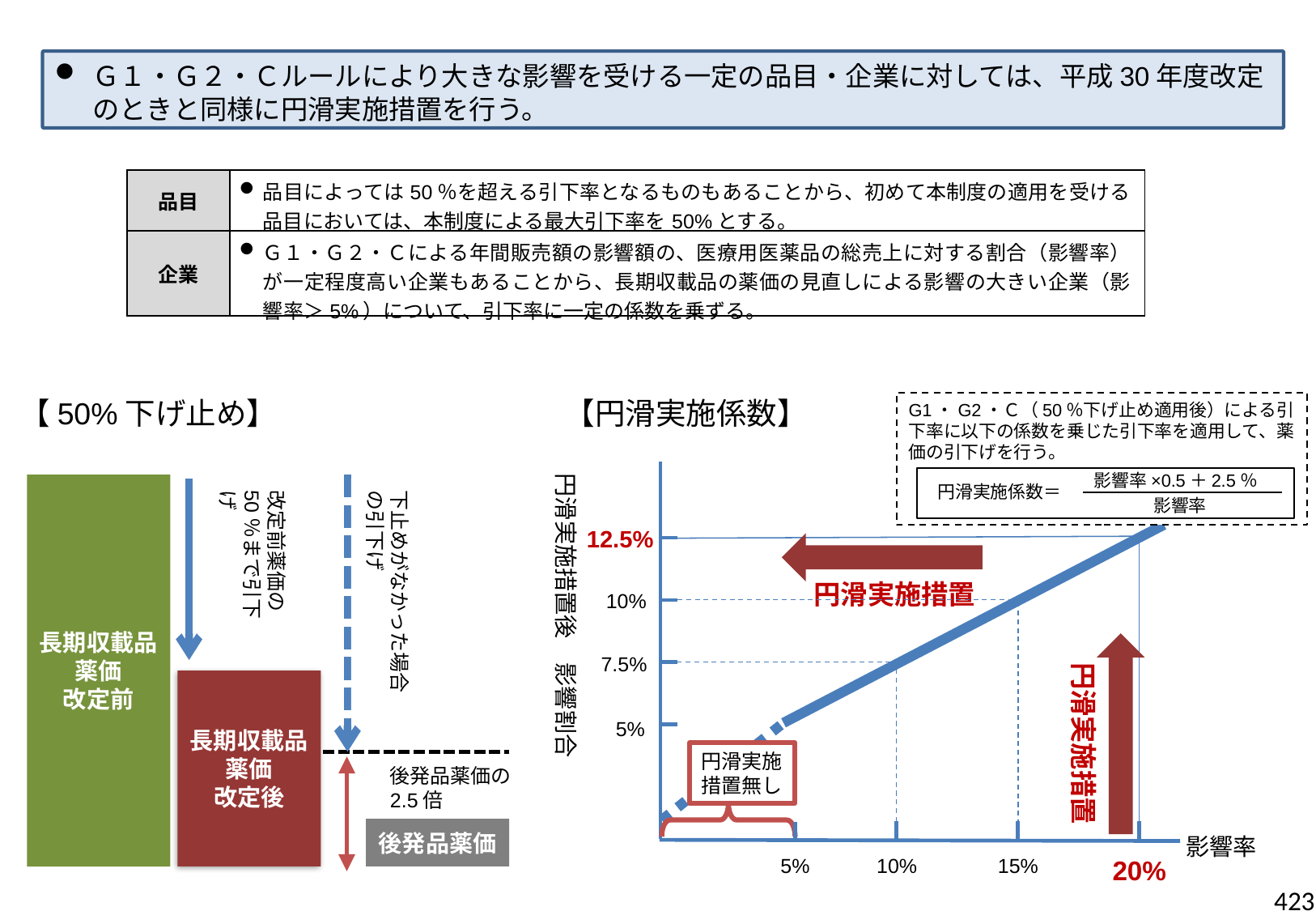

Ｇ１・Ｇ２・Ｃルールにより大きな影響を受ける一定の品目・企業に対しては、平成30年度改定のときと同様に円滑実施措置を行う。
| 品目 | 品目によっては50％を超える引下率となるものもあることから、初めて本制度の適用を受ける品目においては、本制度による最大引下率を50%とする。 |
| --- | --- |
| 企業 | Ｇ１・Ｇ２・Ｃによる年間販売額の影響額の、医療用医薬品の総売上に対する割合（影響率）が一定程度高い企業もあることから、長期収載品の薬価の見直しによる影響の大きい企業（影響率＞5%）について、引下率に一定の係数を乗ずる。 |
【50%下げ止め】
【円滑実施係数】
G1・G2・Ｃ（50％下げ止め適用後）による引下率に以下の係数を乗じた引下率を適用して、薬価の引下げを行う。

円滑実施措置後　影響割合
影響率×0.5＋2.5％

長期収載品薬価
改定前
円滑実施係数＝
改定前薬価の50％まで引下げ
下止めがなかった場合の引下げ
影響率
12.5%
円滑実施措置
10%

7.5%
円滑実施措置
長期収載品薬価
改定後
5%
円滑実施
措置無し

後発品薬価の
2.5倍
後発品薬価
影響率
20%
5%
10%
15%
423